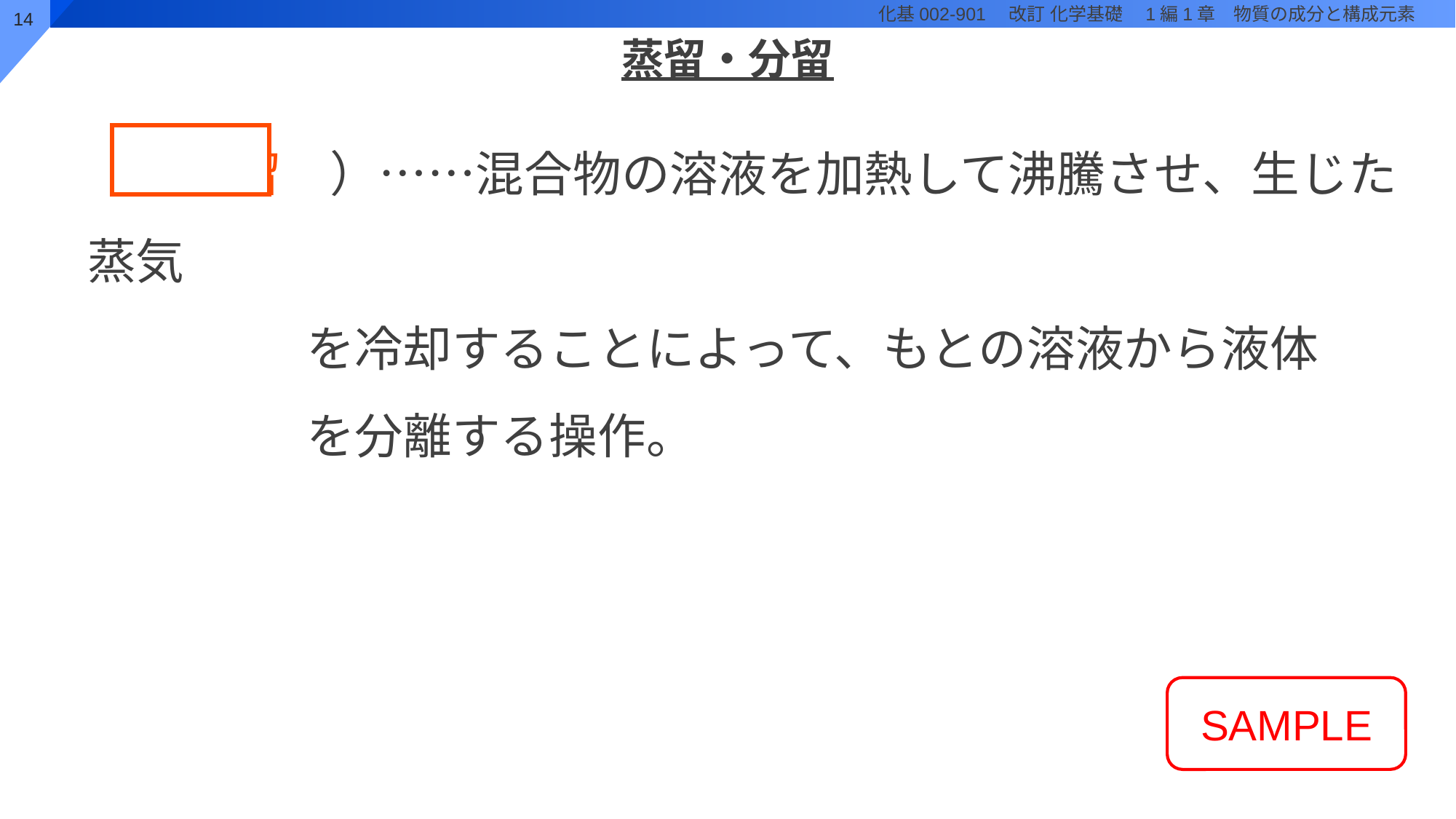

# 蒸留・分留
（　蒸留　）……混合物の溶液を加熱して沸騰させ、生じた蒸気
                   を冷却することによって、もとの溶液から液体
                   を分離する操作。

SAMPLE